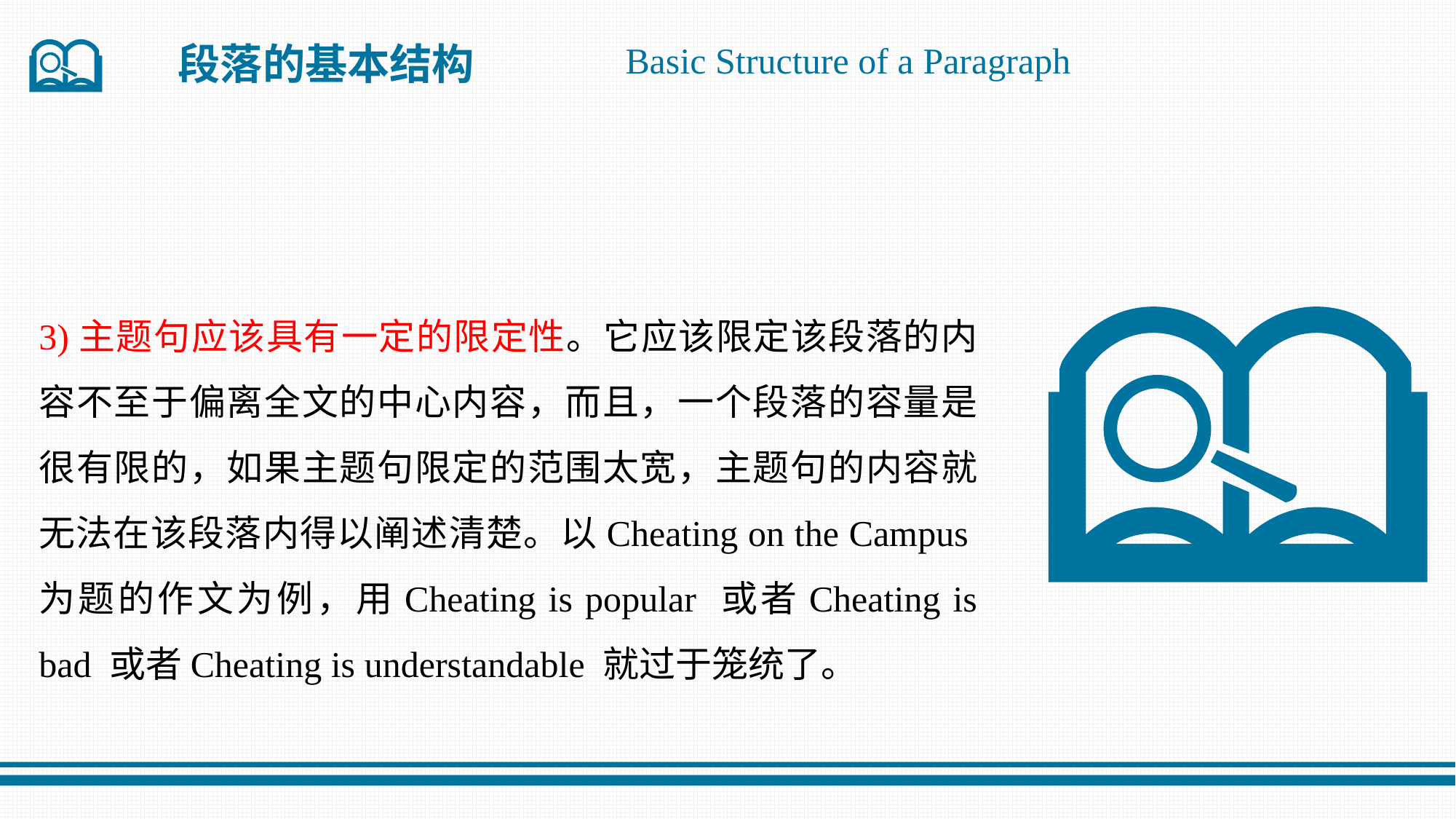

段落的基本结构
Basic Structure of a Paragraph
3)主题句应该具有一定的限定性。它应该限定该段落的内容不至于偏离全文的中心内容，而且，一个段落的容量是很有限的，如果主题句限定的范围太宽，主题句的内容就无法在该段落内得以阐述清楚。以Cheating on the Campus为题的作文为例，用Cheating is popular 或者Cheating is bad 或者Cheating is understandable 就过于笼统了。